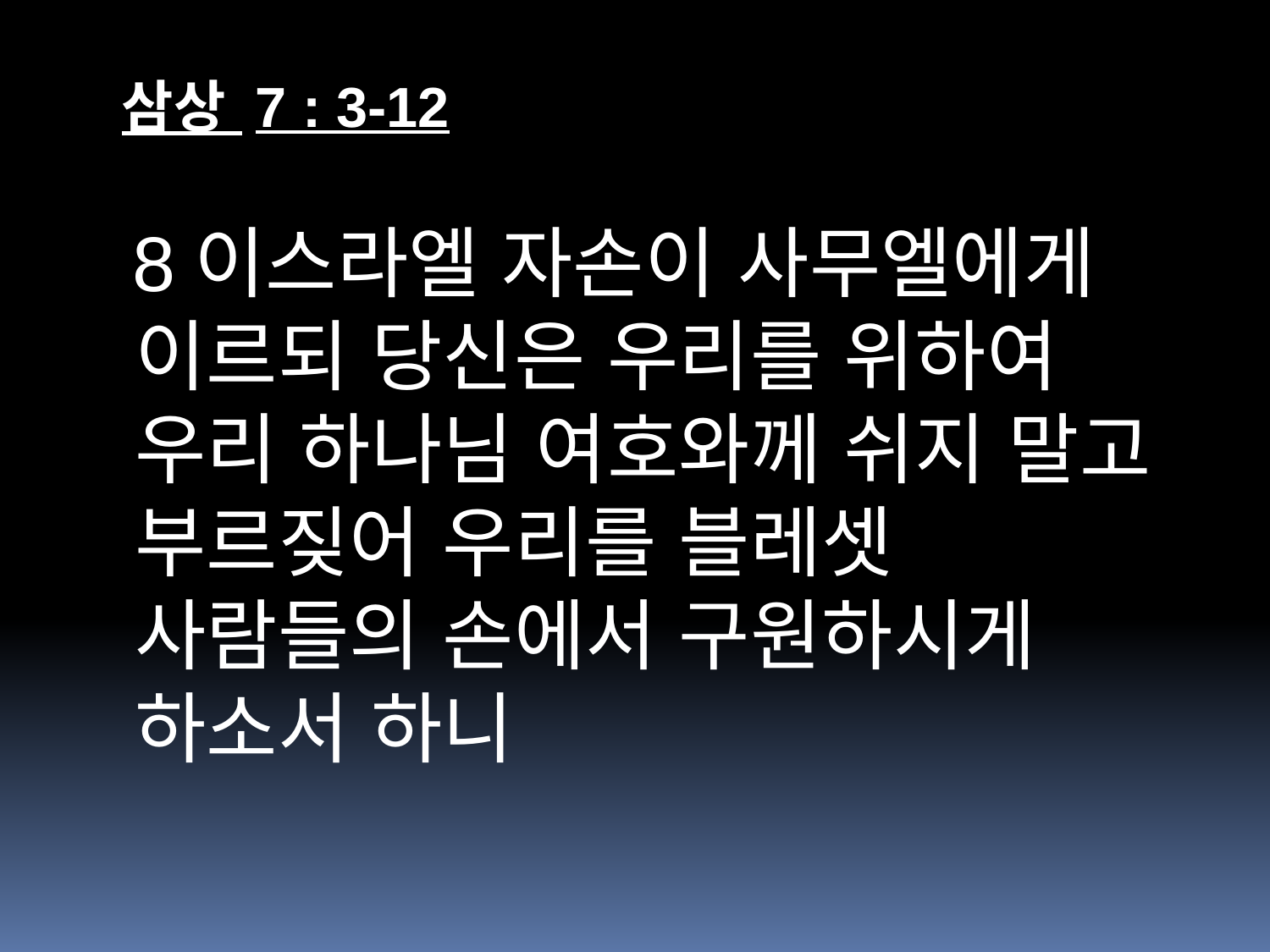

삼상 7 : 3-12

  8이스라엘 자손이 사무엘에게 이르되 당신은 우리를 위하여 우리 하나님 여호와께 쉬지 말고 부르짖어 우리를 블레셋 사람들의 손에서 구원하시게 하소서 하니